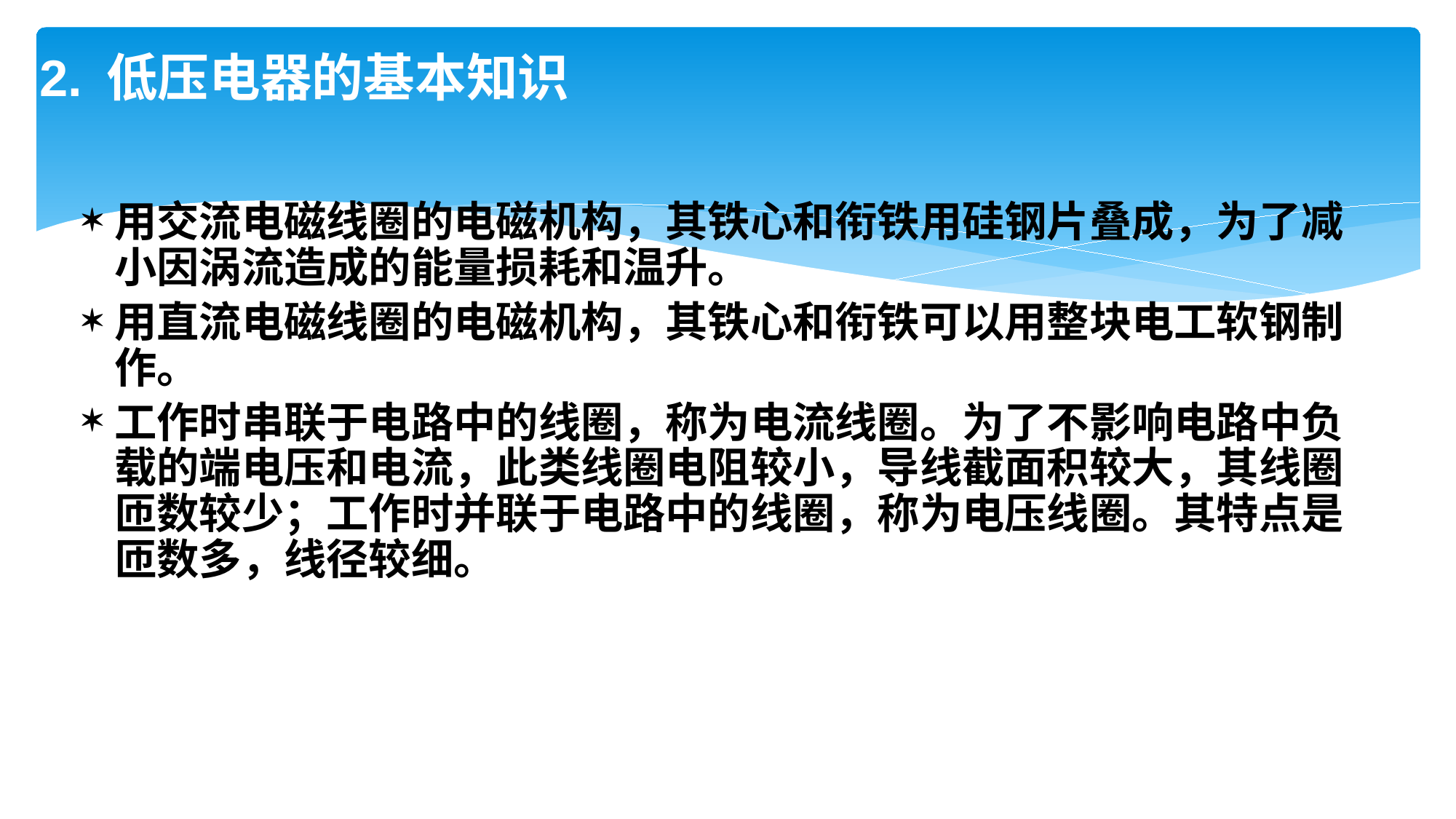

# 2. 低压电器的基本知识

用交流电磁线圈的电磁机构，其铁心和衔铁用硅钢片叠成，为了减小因涡流造成的能量损耗和温升。
用直流电磁线圈的电磁机构，其铁心和衔铁可以用整块电工软钢制作。
工作时串联于电路中的线圈，称为电流线圈。为了不影响电路中负载的端电压和电流，此类线圈电阻较小，导线截面积较大，其线圈匝数较少；工作时并联于电路中的线圈，称为电压线圈。其特点是匝数多，线径较细。